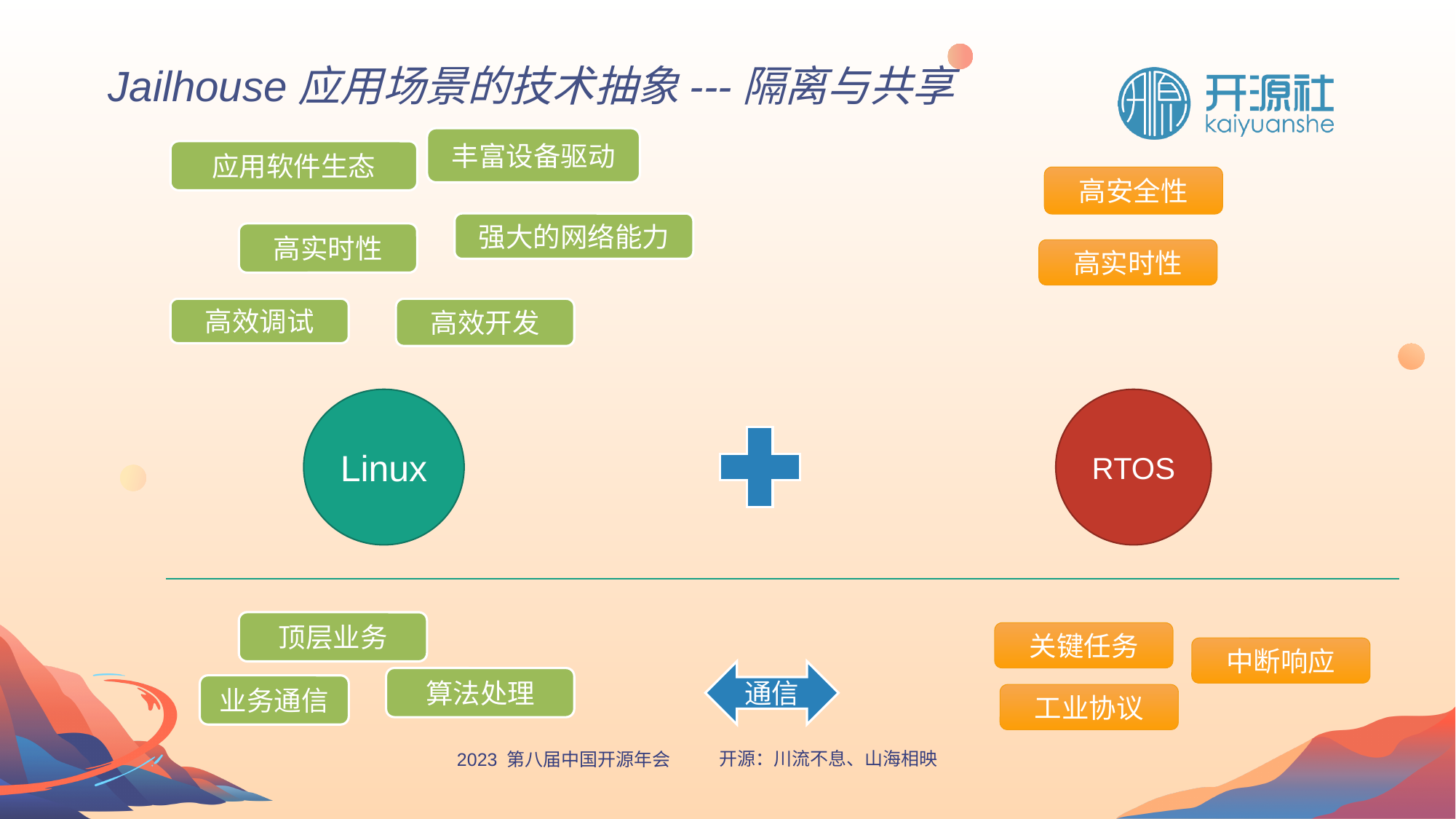

Jailhouse应用场景的技术抽象---隔离与共享
丰富设备驱动
应用软件生态
高安全性
强大的网络能力
高实时性
高实时性
高效调试
高效开发
Linux
RTOS

顶层业务
关键任务
中断响应
通信
算法处理
业务通信
工业协议